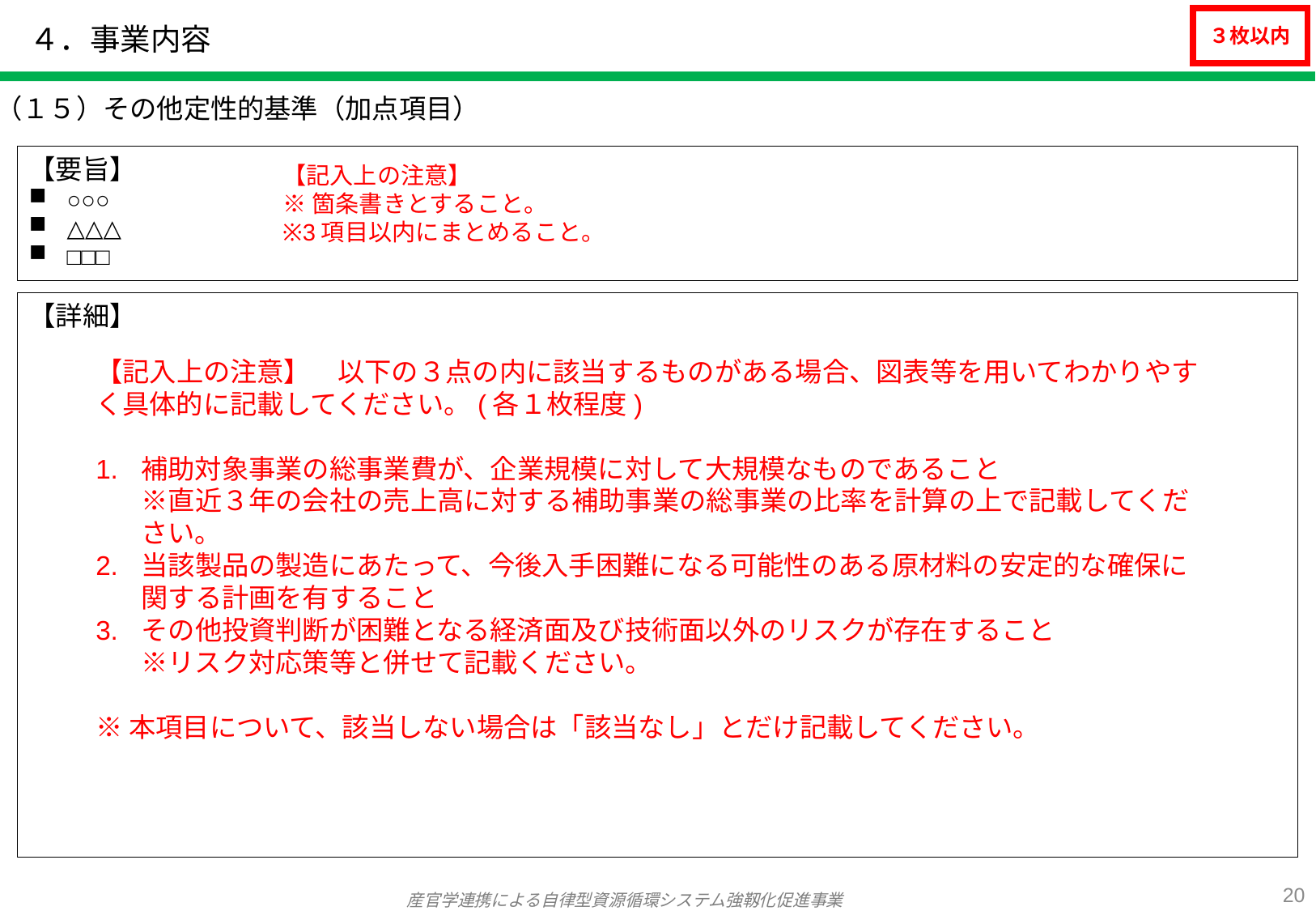

# ４．事業内容
３枚以内
（１５）その他定性的基準（加点項目）
【要旨】
○○○
△△△
□□□
【記入上の注意】
※箇条書きとすること。
※3項目以内にまとめること。
【詳細】
【記入上の注意】　以下の３点の内に該当するものがある場合、図表等を用いてわかりやすく具体的に記載してください。(各１枚程度)

補助対象事業の総事業費が、企業規模に対して大規模なものであること
※直近３年の会社の売上高に対する補助事業の総事業の比率を計算の上で記載してください。
当該製品の製造にあたって、今後入手困難になる可能性のある原材料の安定的な確保に関する計画を有すること
その他投資判断が困難となる経済面及び技術面以外のリスクが存在すること
※リスク対応策等と併せて記載ください。

※本項目について、該当しない場合は「該当なし」とだけ記載してください。

20